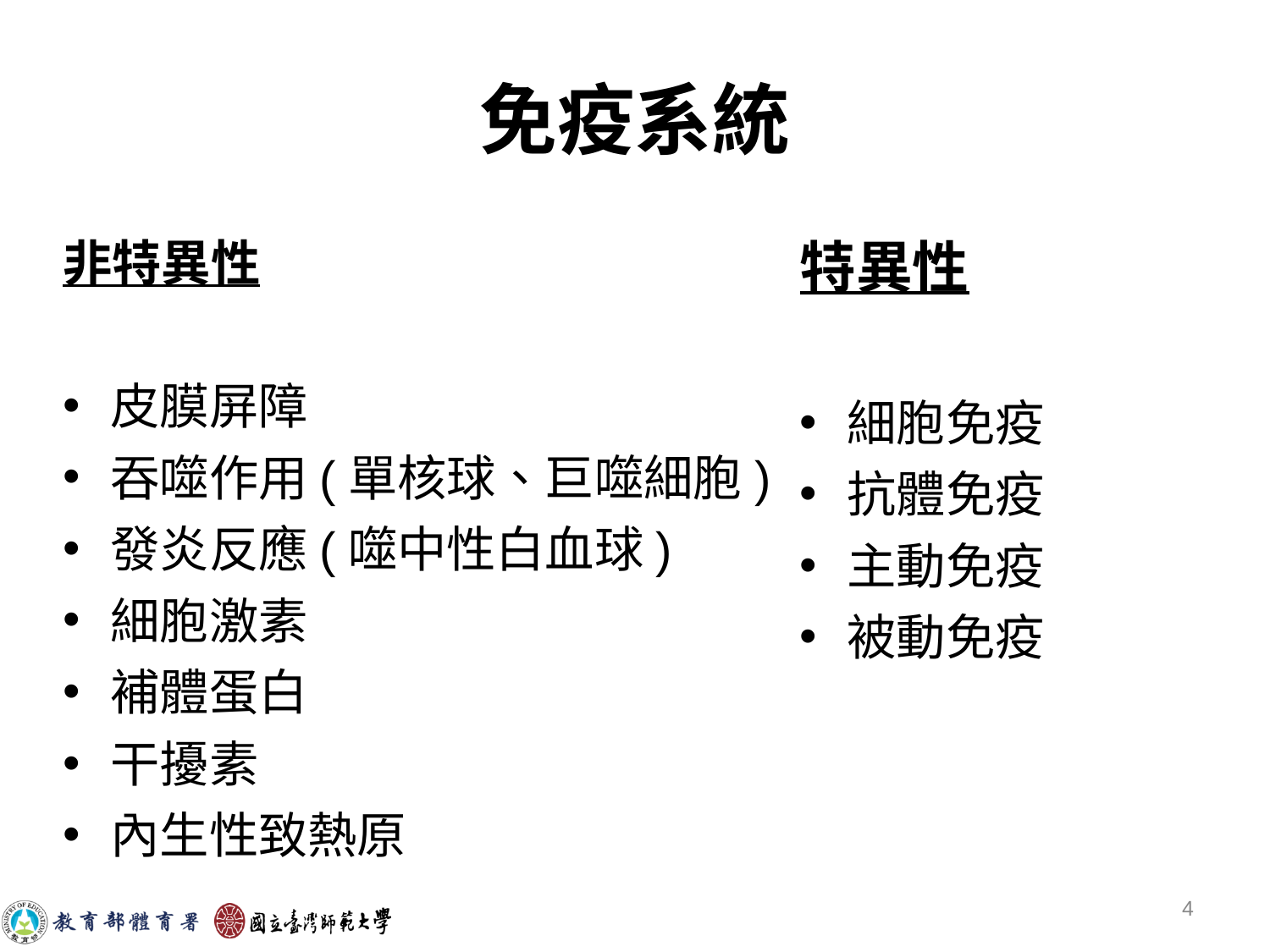

# 免疫系統
非特異性

皮膜屏障
吞噬作用(單核球、巨噬細胞)
發炎反應(噬中性白血球)
細胞激素
補體蛋白
干擾素
內生性致熱原

特異性

細胞免疫
抗體免疫
主動免疫
被動免疫

4